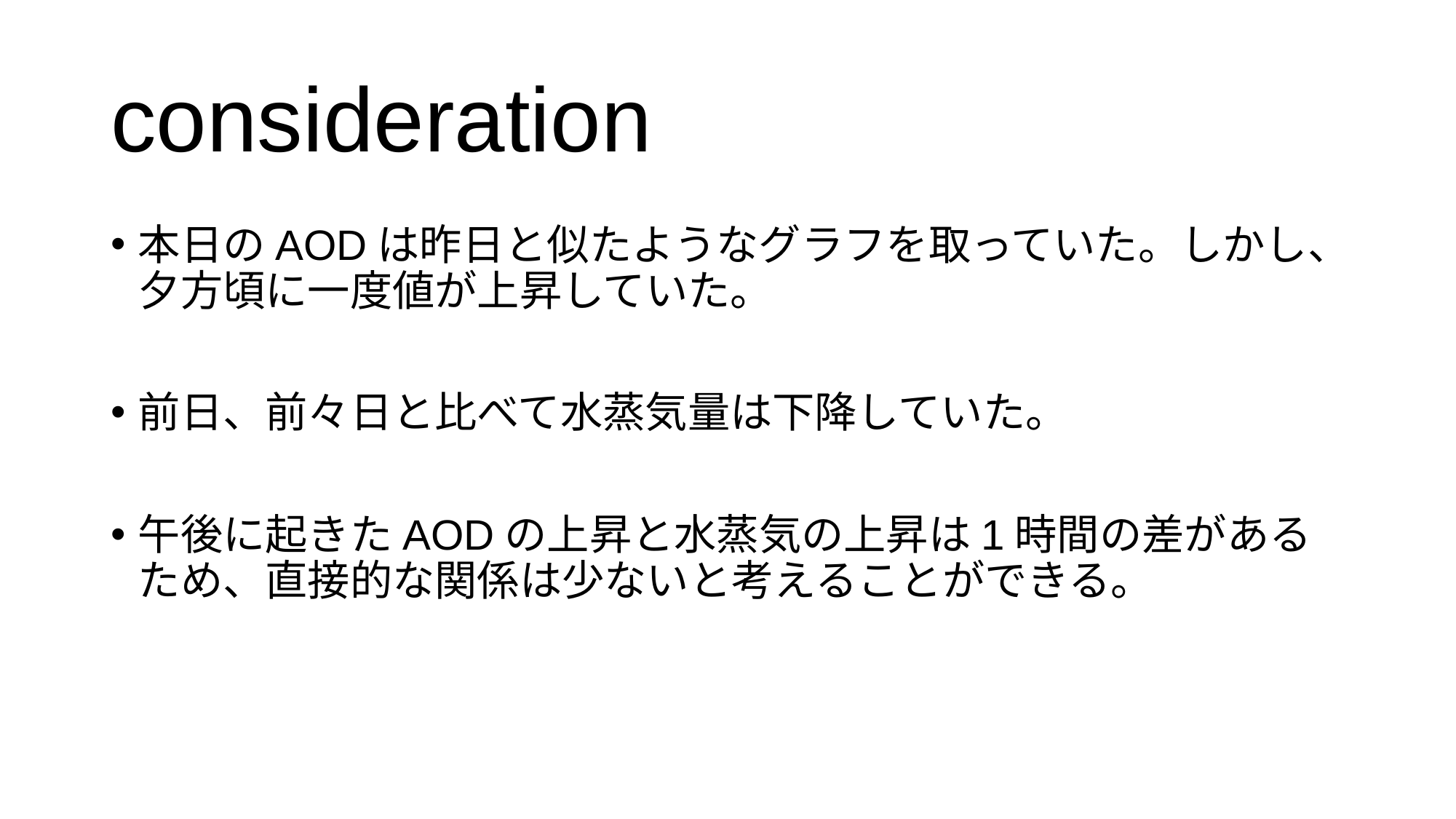

# consideration
本日のAODは昨日と似たようなグラフを取っていた。しかし、夕方頃に一度値が上昇していた。

前日、前々日と比べて水蒸気量は下降していた。

午後に起きたAODの上昇と水蒸気の上昇は1時間の差があるため、直接的な関係は少ないと考えることができる。